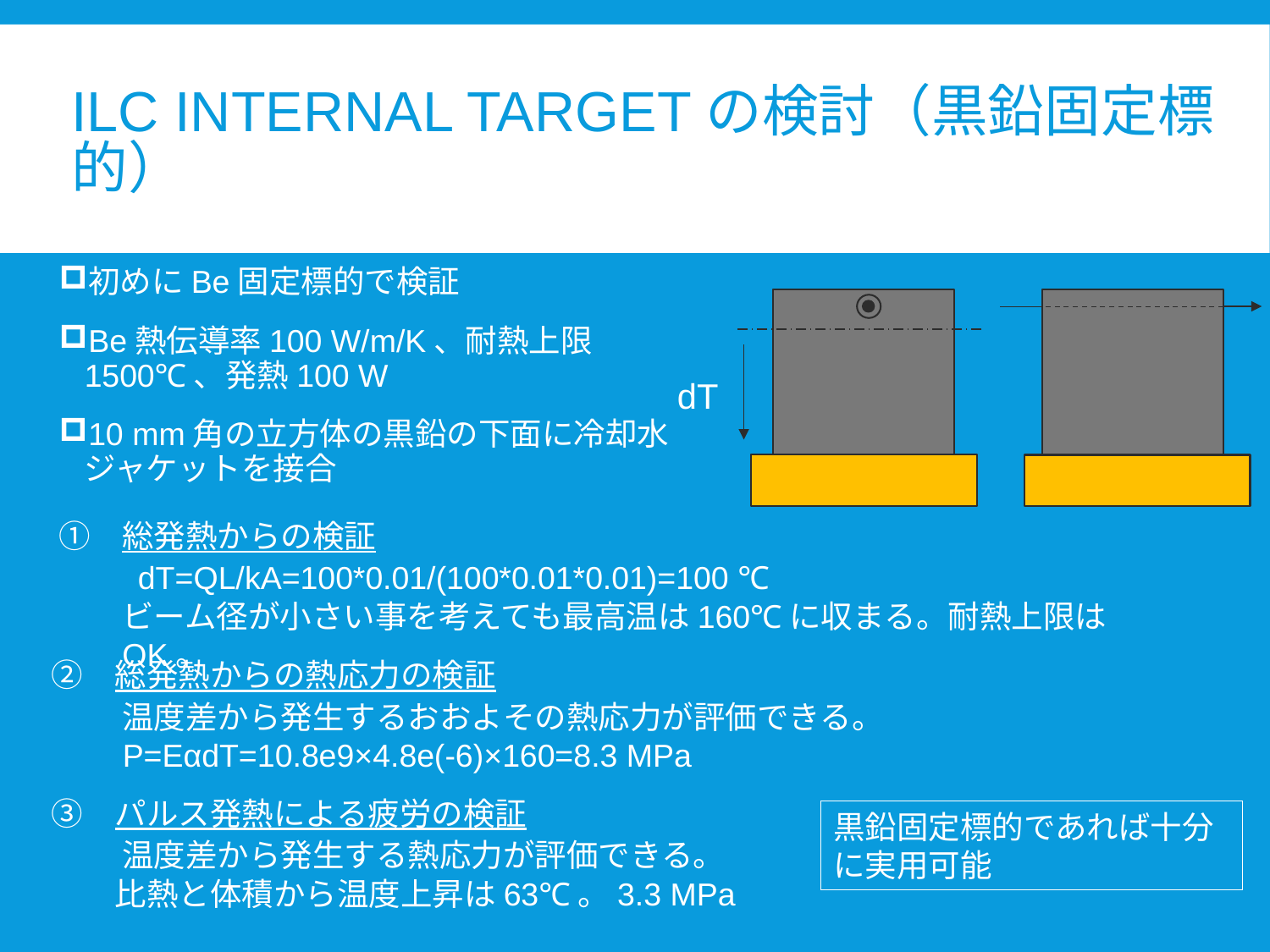

# ILC internal Targetの検討（黒鉛固定標的）
1.85 g/cc
16.4 J/K/mol
1.8 J/K/g
Pi*0.24*0.03=0.023 cc
0.042 g
8.9e-3 J
dT=42K

初めにBe固定標的で検証
Be熱伝導率100 W/m/K、耐熱上限1500℃、発熱100 W
10 mm角の立方体の黒鉛の下面に冷却水ジャケットを接合

dT

総発熱からの検証
　　dT=QL/kA=100*0.01/(100*0.01*0.01)=100 ℃
ビーム径が小さい事を考えても最高温は160℃に収まる。耐熱上限はOK。
総発熱からの熱応力の検証
　　温度差から発生するおおよその熱応力が評価できる。
　　P=EαdT=10.8e9×4.8e(-6)×160=8.3 MPa
パルス発熱による疲労の検証
　　温度差から発生する熱応力が評価できる。
　　比熱と体積から温度上昇は63℃。3.3 MPa
黒鉛固定標的であれば十分に実用可能